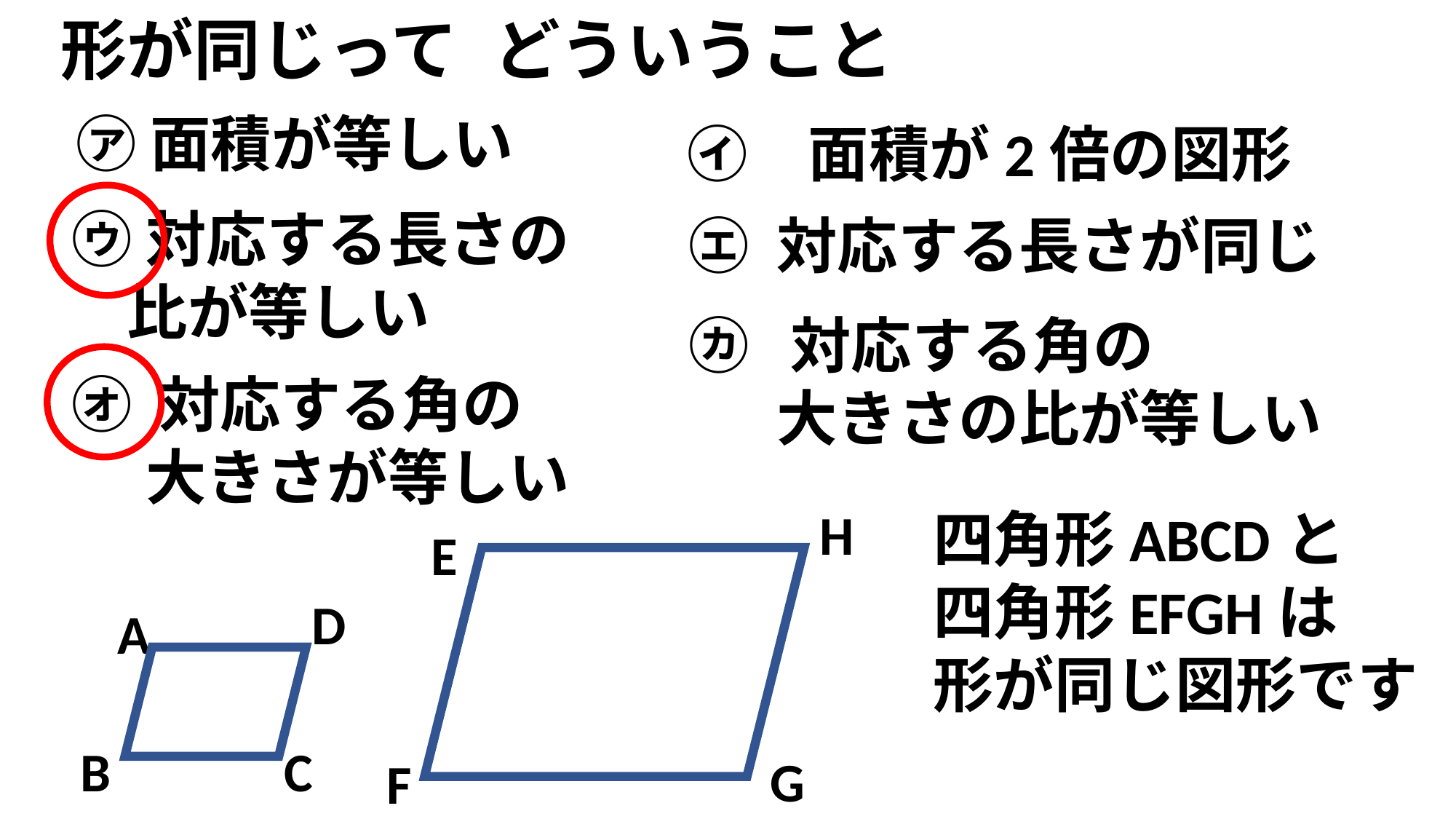

どういうこと
形が同じって
㋐ 面積が等しい
㋑　面積が2倍の図形

㋒ 対応する長さの
   比が等しい
㋓  対応する長さが同じ
㋕   対応する角の
　  大きさの比が等しい

㋔  対応する角の
　 大きさが等しい
H
四角形ABCDと
四角形EFGHは
形が同じ図形です
E

D
A

B
C
G
F